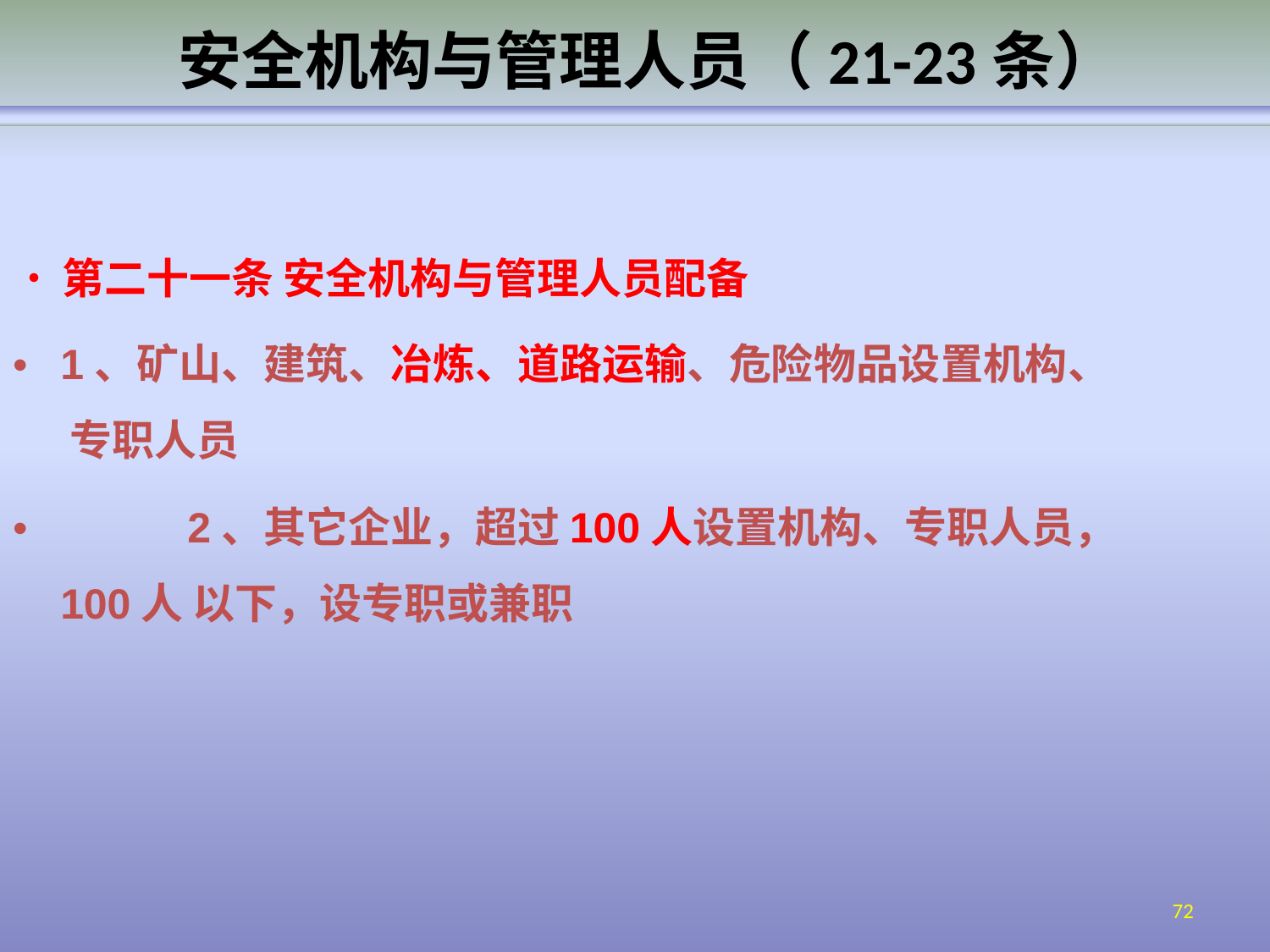

# 安全机构与管理人员（21-23条）
•	第二十一条 安全机构与管理人员配备
•	1、矿山、建筑、冶炼、道路运输、危险物品设置机构、 专职人员
•		2、其它企业，超过100人设置机构、专职人员， 100人 以下，设专职或兼职
72